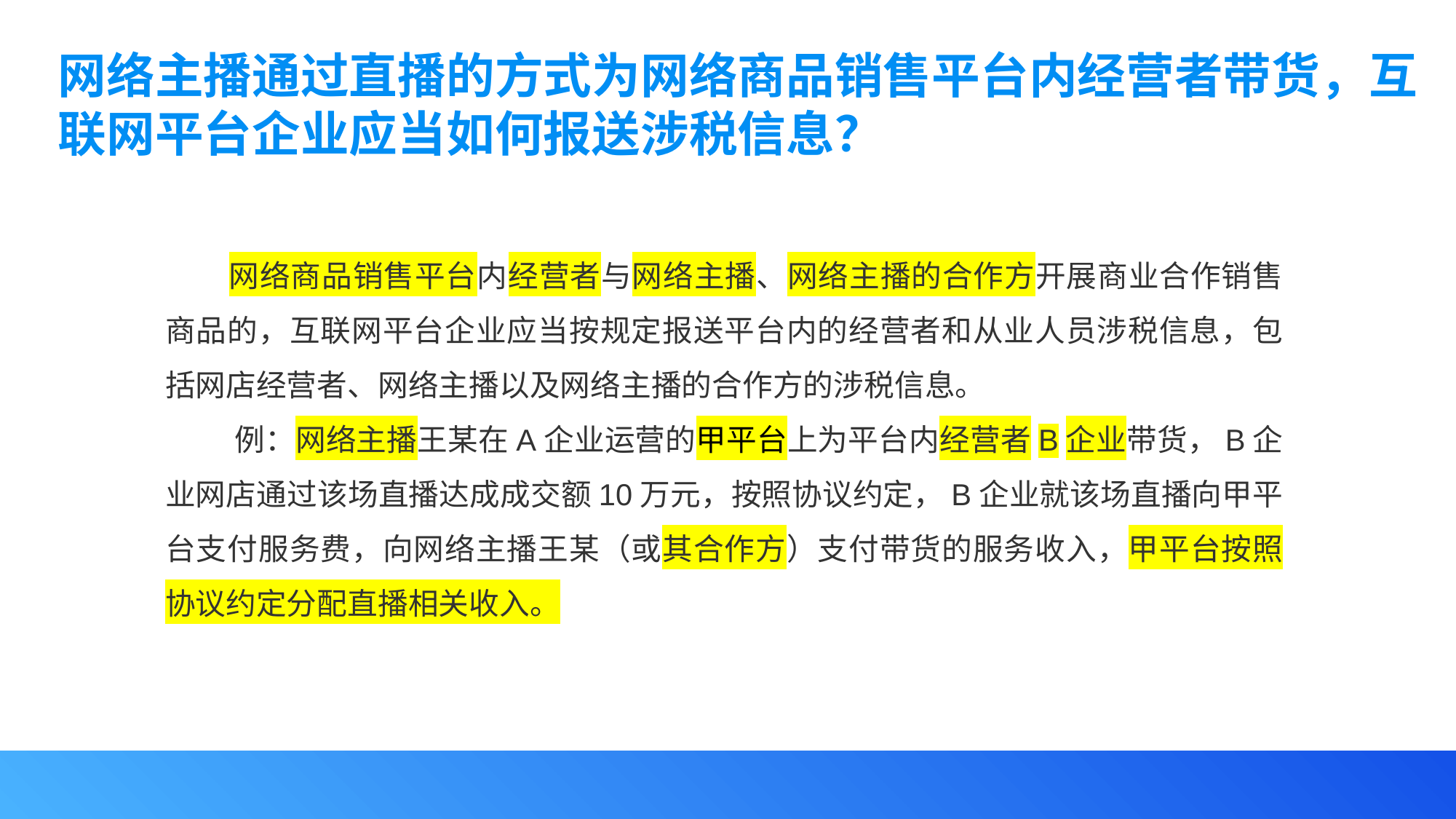

网络主播通过直播的方式为网络商品销售平台内经营者带货，互联网平台企业应当如何报送涉税信息？

 网络商品销售平台内经营者与网络主播、网络主播的合作方开展商业合作销售商品的，互联网平台企业应当按规定报送平台内的经营者和从业人员涉税信息，包括网店经营者、网络主播以及网络主播的合作方的涉税信息。
  例：网络主播王某在A企业运营的甲平台上为平台内经营者B企业带货，B企业网店通过该场直播达成成交额10万元，按照协议约定，B企业就该场直播向甲平台支付服务费，向网络主播王某（或其合作方）支付带货的服务收入，甲平台按照协议约定分配直播相关收入。